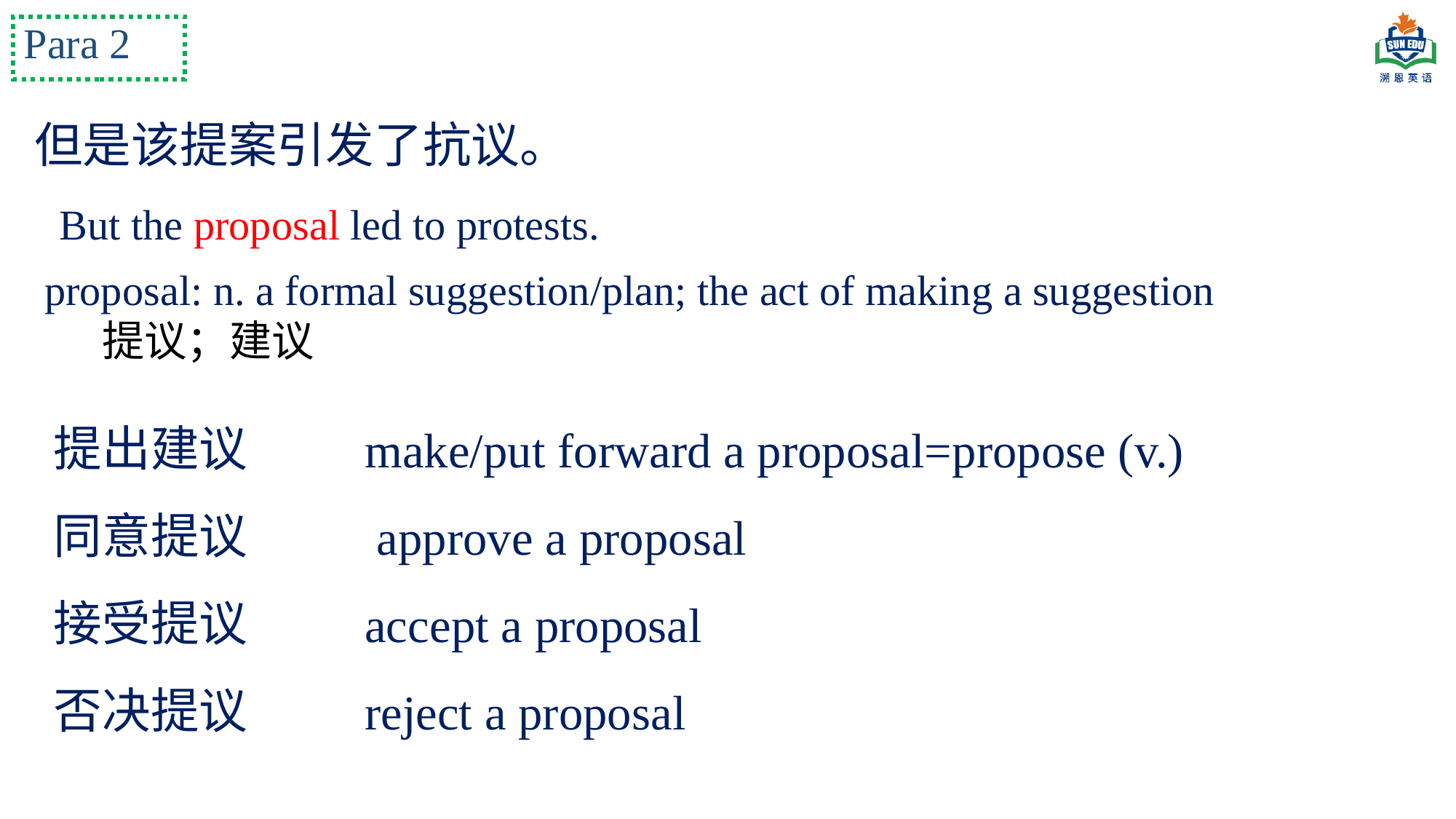

Para 2
但是该提案引发了抗议。
But the proposal led to protests.
proposal: n. a formal suggestion/plan; the act of making a suggestion
      提议；建议
提出建议
同意提议
接受提议
否决提议
make/put forward a proposal=propose (v.)
 approve a proposal
accept a proposal
reject a proposal